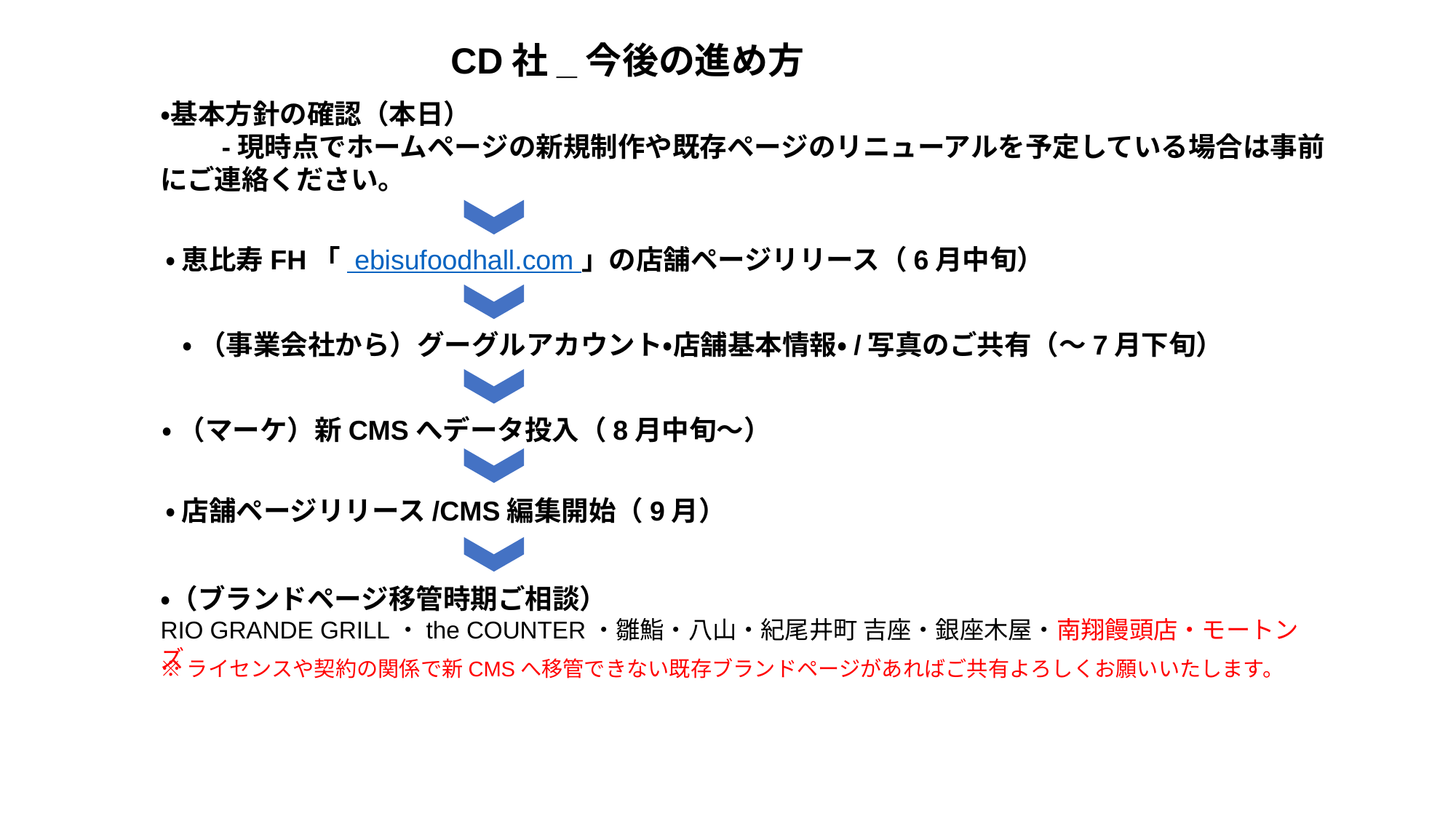

CD社_今後の進め方
・基本方針の確認（本日）
　　-現時点でホームページの新規制作や既存ページのリニューアルを予定している場合は事前にご連絡ください。

・ 恵比寿FH「 ebisufoodhall.com 」の店舗ページリリース（6月中旬）

・ （事業会社から）グーグルアカウント・店舗基本情報・/写真のご共有（～7月下旬）

・ （マーケ）新CMSへデータ投入（8月中旬～）

・ 店舗ページリリース/CMS編集開始（9月）

・（ブランドページ移管時期ご相談）
RIO GRANDE GRILL・the COUNTER・雛鮨・八山・紀尾井町 吉座・銀座木屋・南翔饅頭店・モートンズ
※ライセンスや契約の関係で新CMSへ移管できない既存ブランドページがあればご共有よろしくお願いいたします。